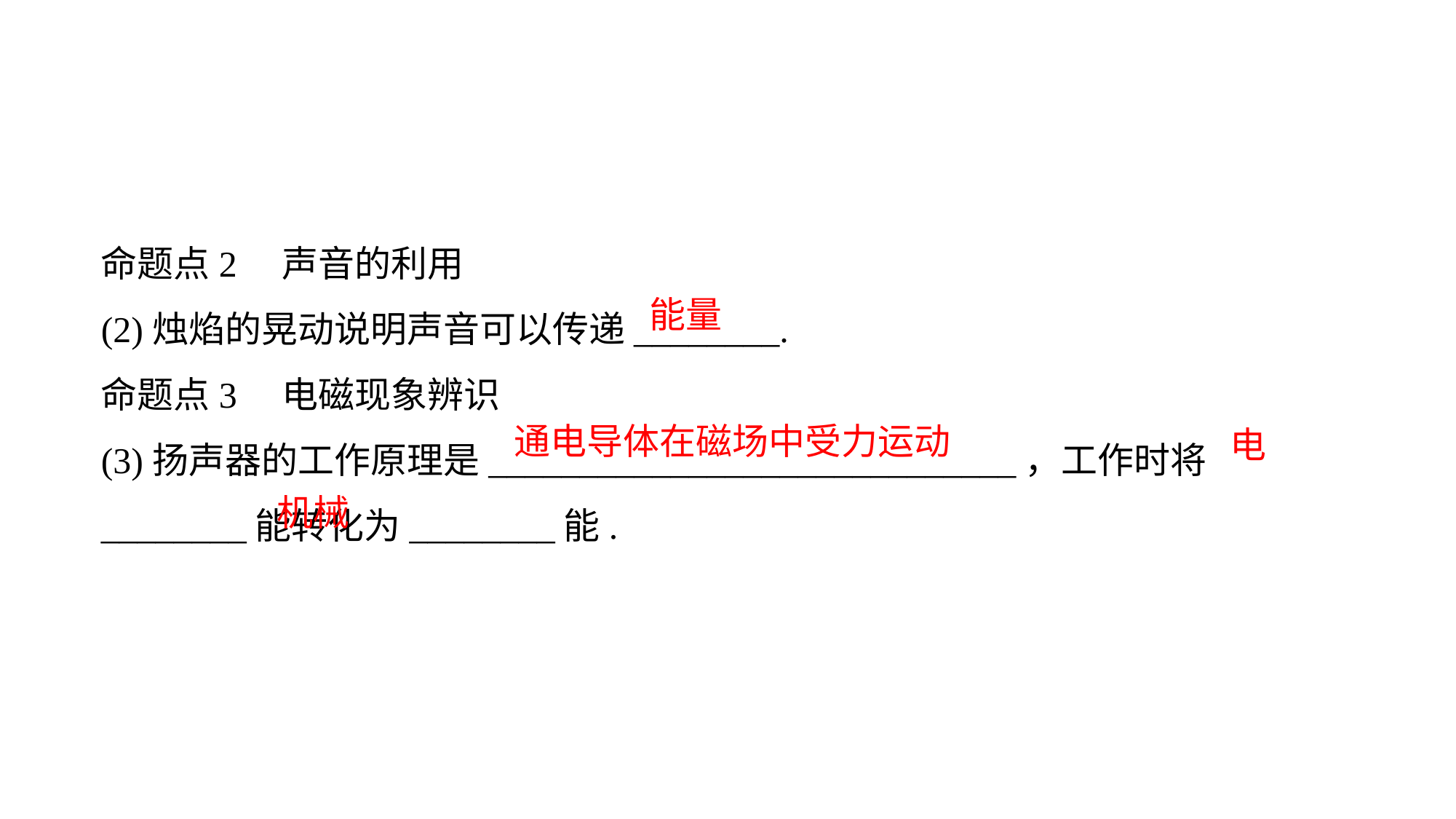

命题点2　声音的利用
(2)烛焰的晃动说明声音可以传递________.
命题点3　电磁现象辨识
(3)扬声器的工作原理是_____________________________，工作时将________能转化为________能.
能量
通电导体在磁场中受力运动
电
机械